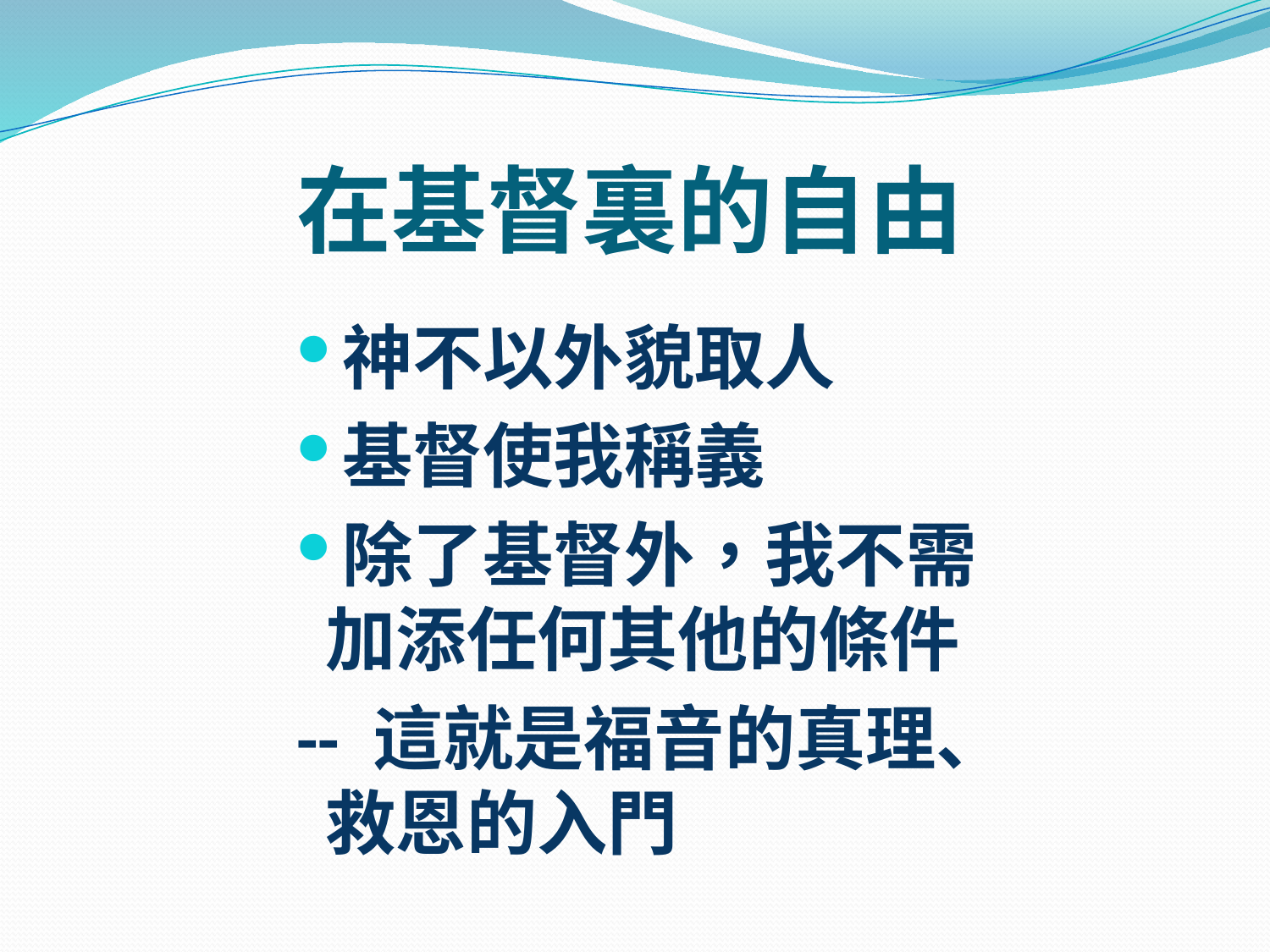

# 在基督裏的自由
神不以外貌取人
基督使我稱義
除了基督外，我不需加添任何其他的條件
-- 這就是福音的真理、 救恩的入門